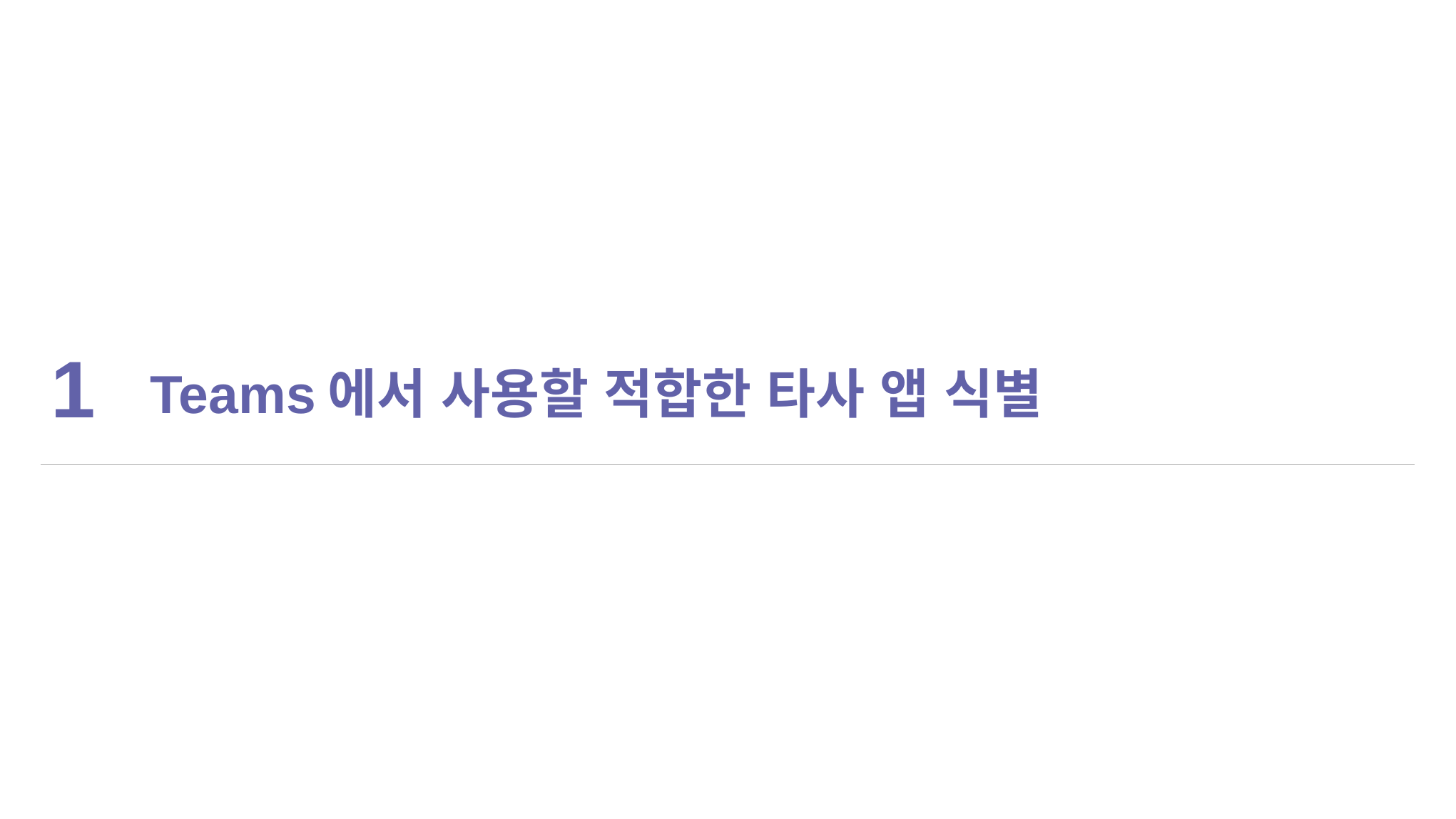

| 1 | Teams에서 사용할 적합한 타사 앱 식별 |
| --- | --- |